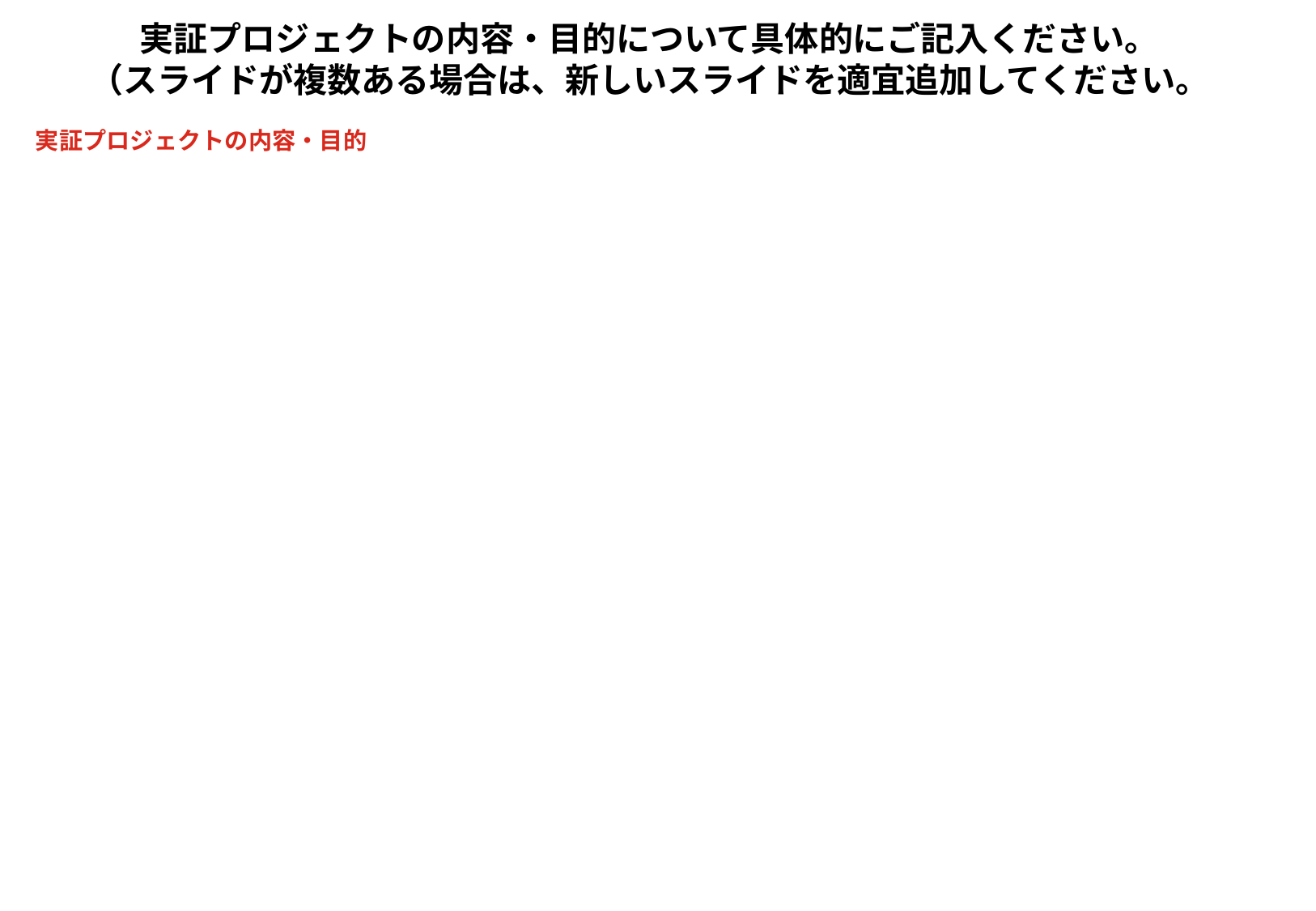

# 実証プロジェクトの内容・目的について具体的にご記入ください。 （スライドが複数ある場合は、新しいスライドを適宜追加してください。
実証プロジェクトの内容・目的